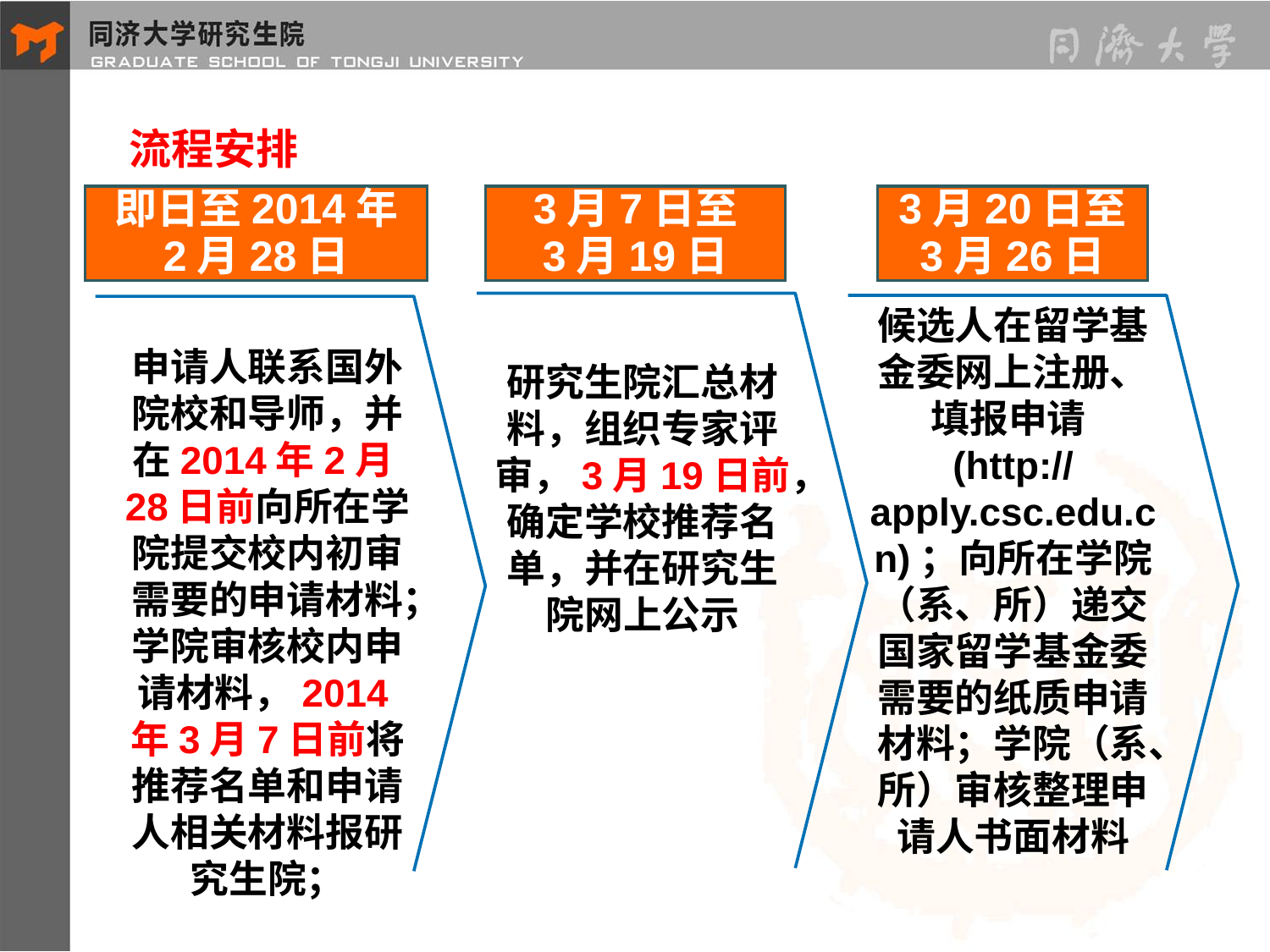

流程安排
即日至2014年
2月28日
3月7日至
3月19日
3月20日至
3月26日

候选人在留学基金委网上注册、填报申请(http://apply.csc.edu.cn)；向所在学院（系、所）递交国家留学基金委需要的纸质申请材料；学院（系、所）审核整理申请人书面材料

申请人联系国外院校和导师，并在2014年2月28日前向所在学院提交校内初审需要的申请材料；学院审核校内申请材料，2014年3月7日前将推荐名单和申请人相关材料报研究生院；
研究生院汇总材料，组织专家评审，3月19日前，确定学校推荐名单，并在研究生院网上公示
23